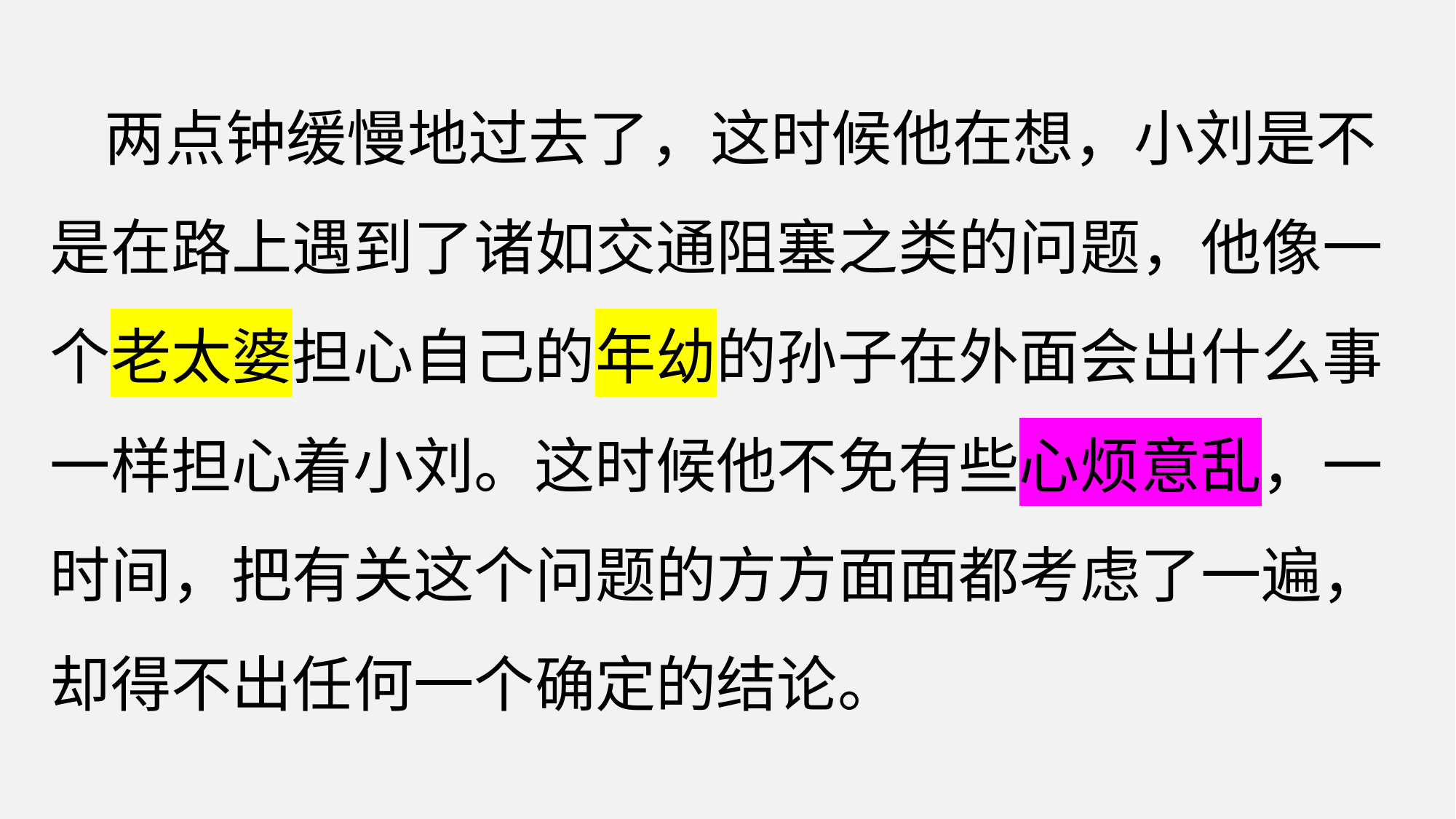

两点钟缓慢地过去了，这时候他在想，小刘是不是在路上遇到了诸如交通阻塞之类的问题，他像一个老太婆担心自己的年幼的孙子在外面会出什么事一样担心着小刘。这时候他不免有些心烦意乱，一时间，把有关这个问题的方方面面都考虑了一遍，却得不出任何一个确定的结论。